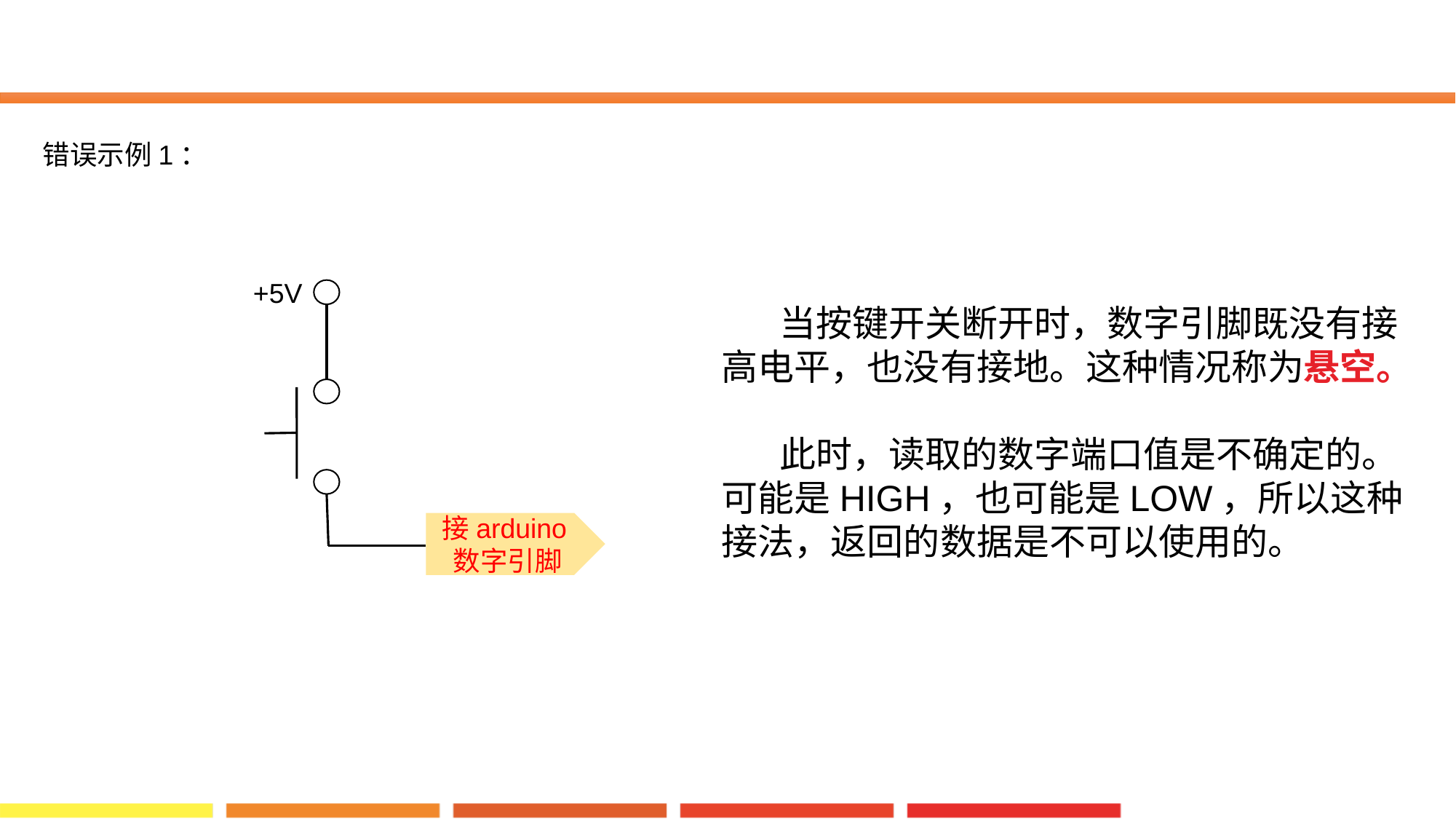

错误示例1：
+5V

      当按键开关断开时，数字引脚既没有接高电平，也没有接地。这种情况称为悬空。

      此时，读取的数字端口值是不确定的。可能是HIGH，也可能是LOW，所以这种接法，返回的数据是不可以使用的。

接arduino数字引脚